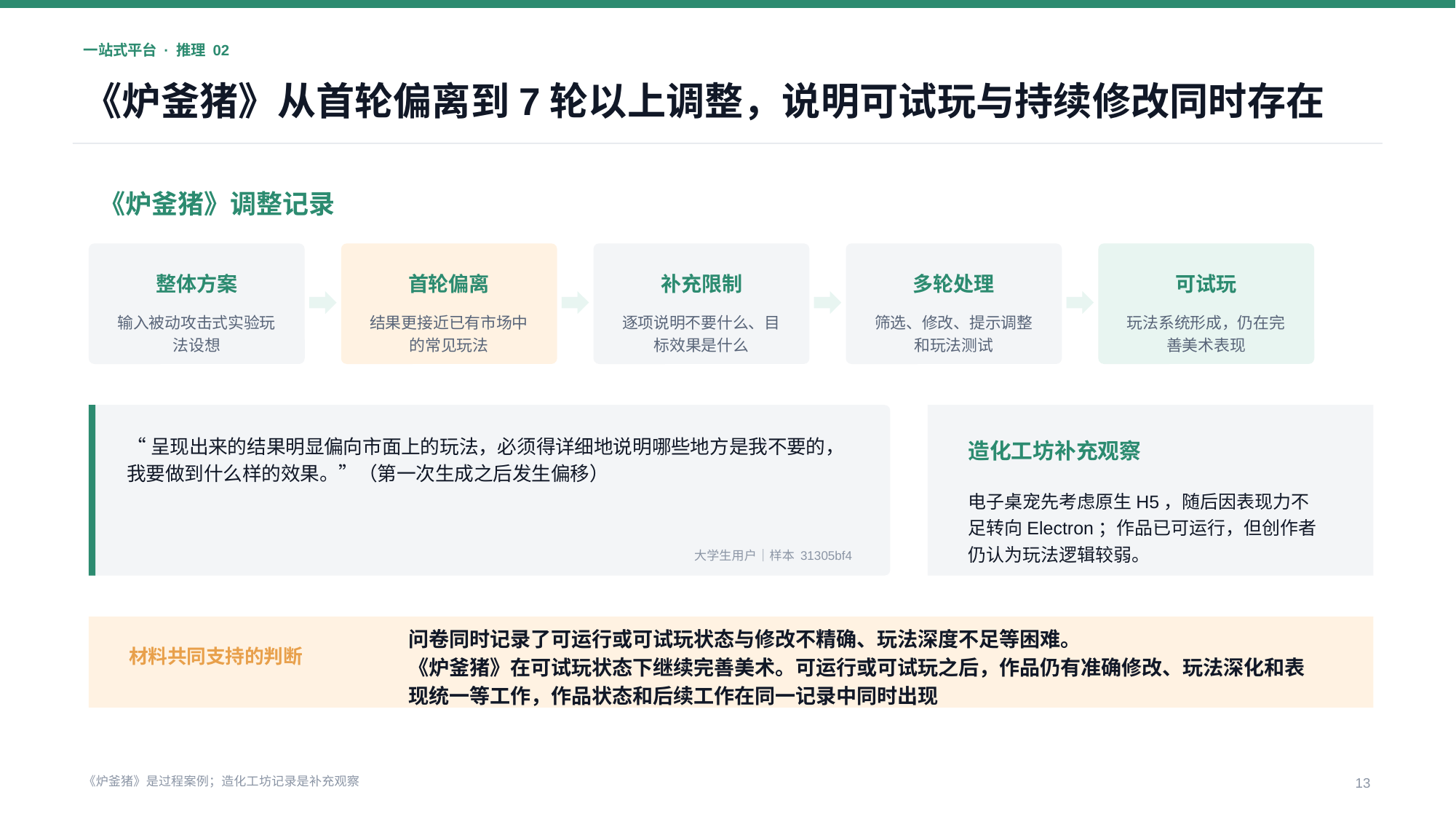

一站式平台 · 推理 02
《炉釜猪》从首轮偏离到7轮以上调整，说明可试玩与持续修改同时存在

《炉釜猪》调整记录

整体方案
首轮偏离
补充限制
多轮处理
可试玩

输入被动攻击式实验玩法设想
结果更接近已有市场中的常见玩法
逐项说明不要什么、目标效果是什么
筛选、修改、提示调整和玩法测试
玩法系统形成，仍在完善美术表现

“呈现出来的结果明显偏向市面上的玩法，必须得详细地说明哪些地方是我不要的，我要做到什么样的效果。”（第一次生成之后发生偏移）
造化工坊补充观察
电子桌宠先考虑原生H5，随后因表现力不足转向Electron；作品已可运行，但创作者仍认为玩法逻辑较弱。
大学生用户｜样本 31305bf4

问卷同时记录了可运行或可试玩状态与修改不精确、玩法深度不足等困难。
《炉釜猪》在可试玩状态下继续完善美术。可运行或可试玩之后，作品仍有准确修改、玩法深化和表现统一等工作，作品状态和后续工作在同一记录中同时出现
材料共同支持的判断
《炉釜猪》是过程案例；造化工坊记录是补充观察
13